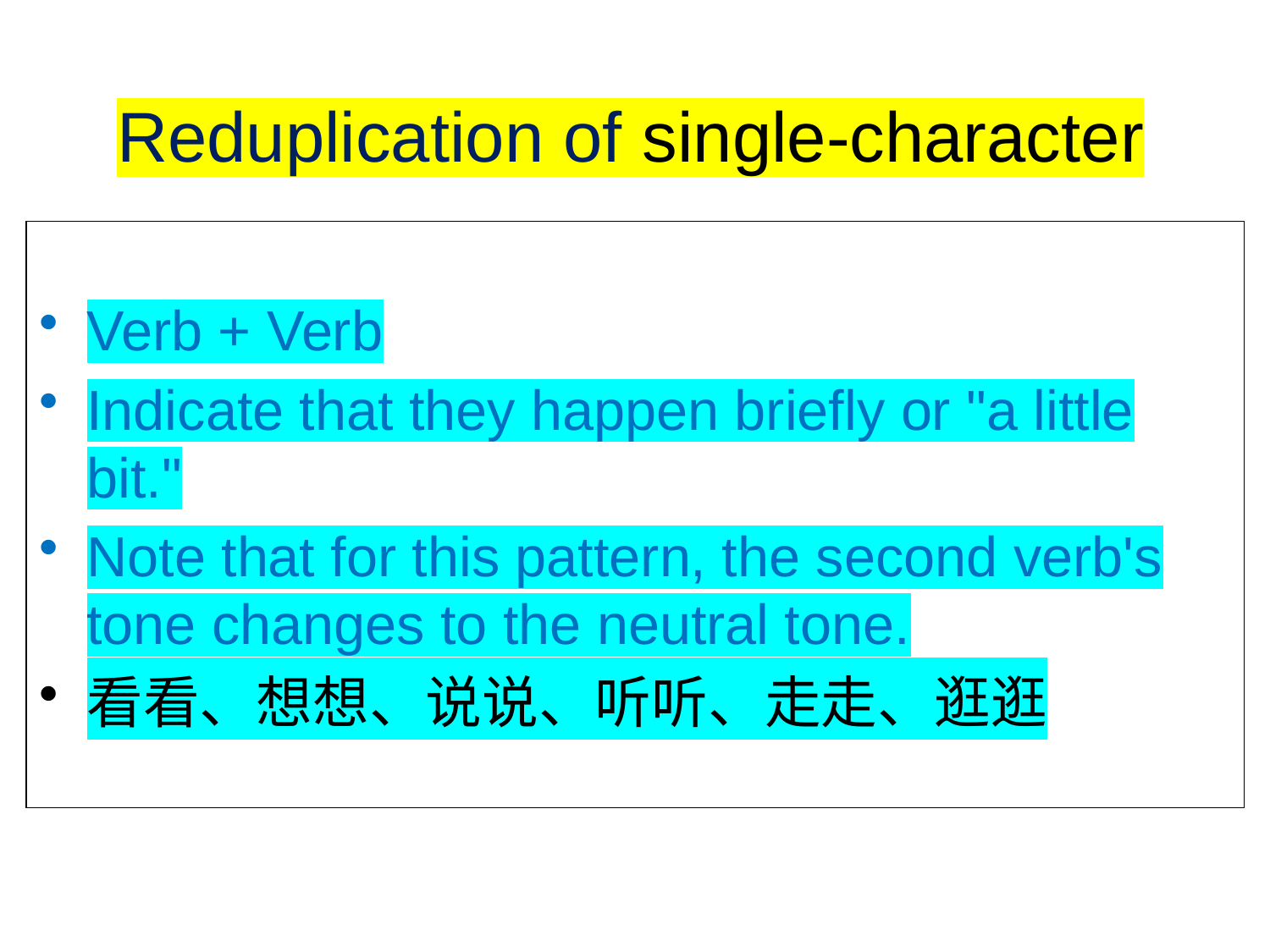

Reduplication of single-character
Verb + Verb
Indicate that they happen briefly or "a little bit."
Note that for this pattern, the second verb's tone changes to the neutral tone.
看看、想想、说说、听听、走走、逛逛